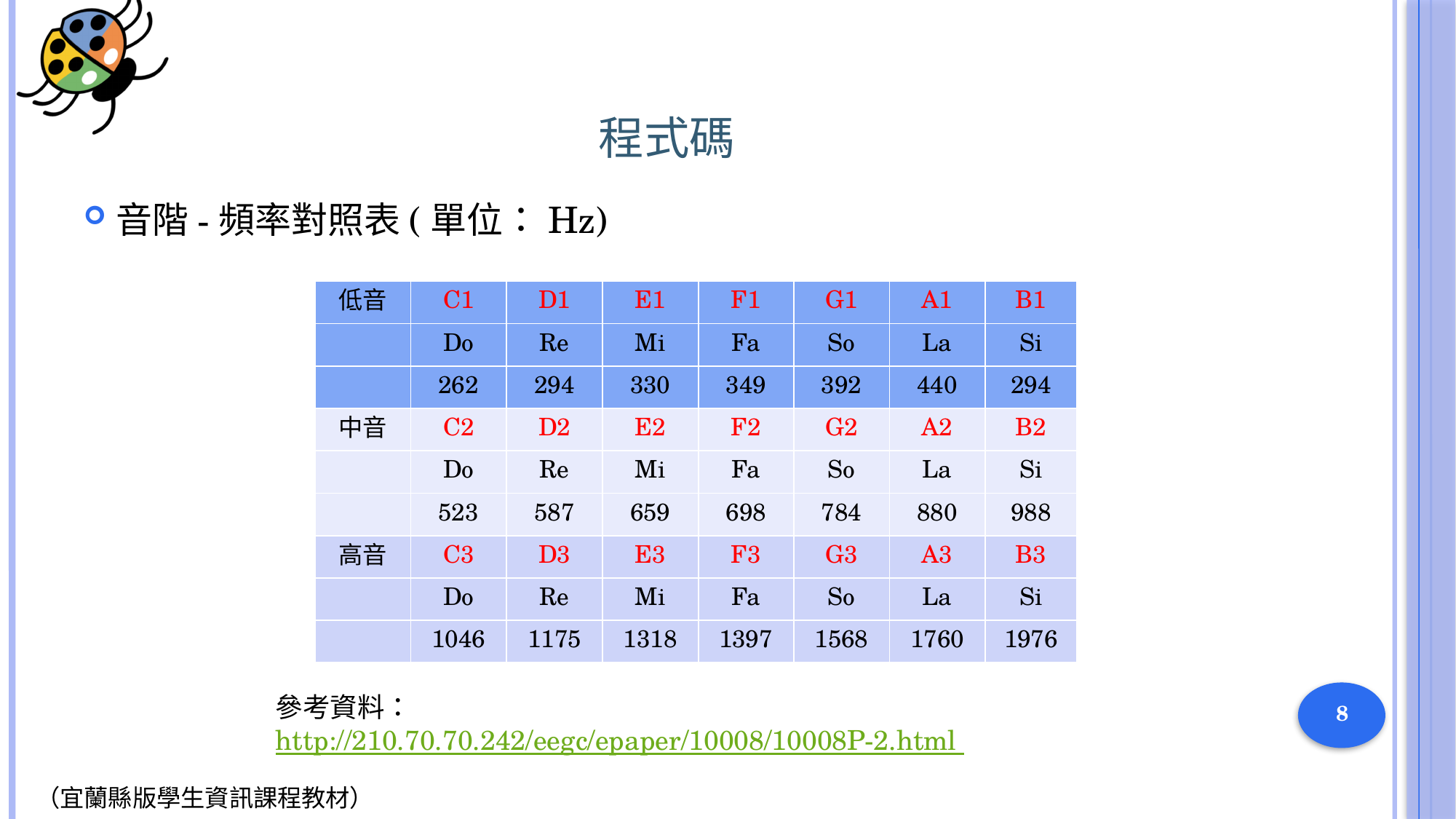

# 程式碼
音階-頻率對照表(單位：Hz)
| 低音 | C1 | D1 | E1 | F1 | G1 | A1 | B1 |
| --- | --- | --- | --- | --- | --- | --- | --- |
|  | Do | Re | Mi | Fa | So | La | Si |
|  | 262 | 294 | 330 | 349 | 392 | 440 | 294 |
| 中音 | C2 | D2 | E2 | F2 | G2 | A2 | B2 |
|  | Do | Re | Mi | Fa | So | La | Si |
|  | 523 | 587 | 659 | 698 | 784 | 880 | 988 |
| 高音 | C3 | D3 | E3 | F3 | G3 | A3 | B3 |
|  | Do | Re | Mi | Fa | So | La | Si |
|  | 1046 | 1175 | 1318 | 1397 | 1568 | 1760 | 1976 |
參考資料：http://210.70.70.242/eegc/epaper/10008/10008P-2.html
8